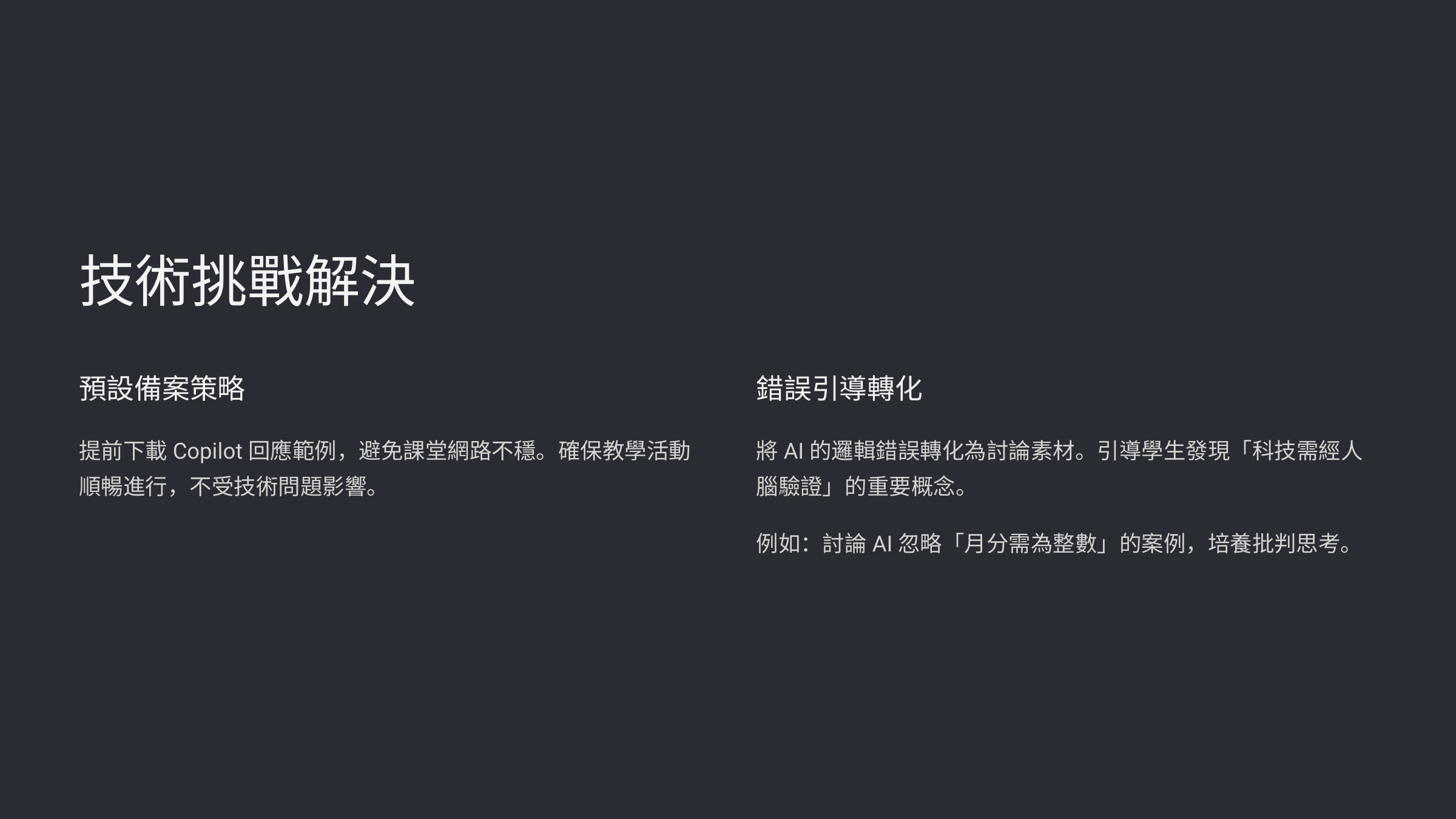

技術挑戰解決
預設備案策略
錯誤引導轉化
提前下載Copilot回應範例，避免課堂網路不穩。確保教學活動順暢進行，不受技術問題影響。
將AI的邏輯錯誤轉化為討論素材。引導學生發現「科技需經人腦驗證」的重要概念。
例如：討論AI忽略「月分需為整數」的案例，培養批判思考。